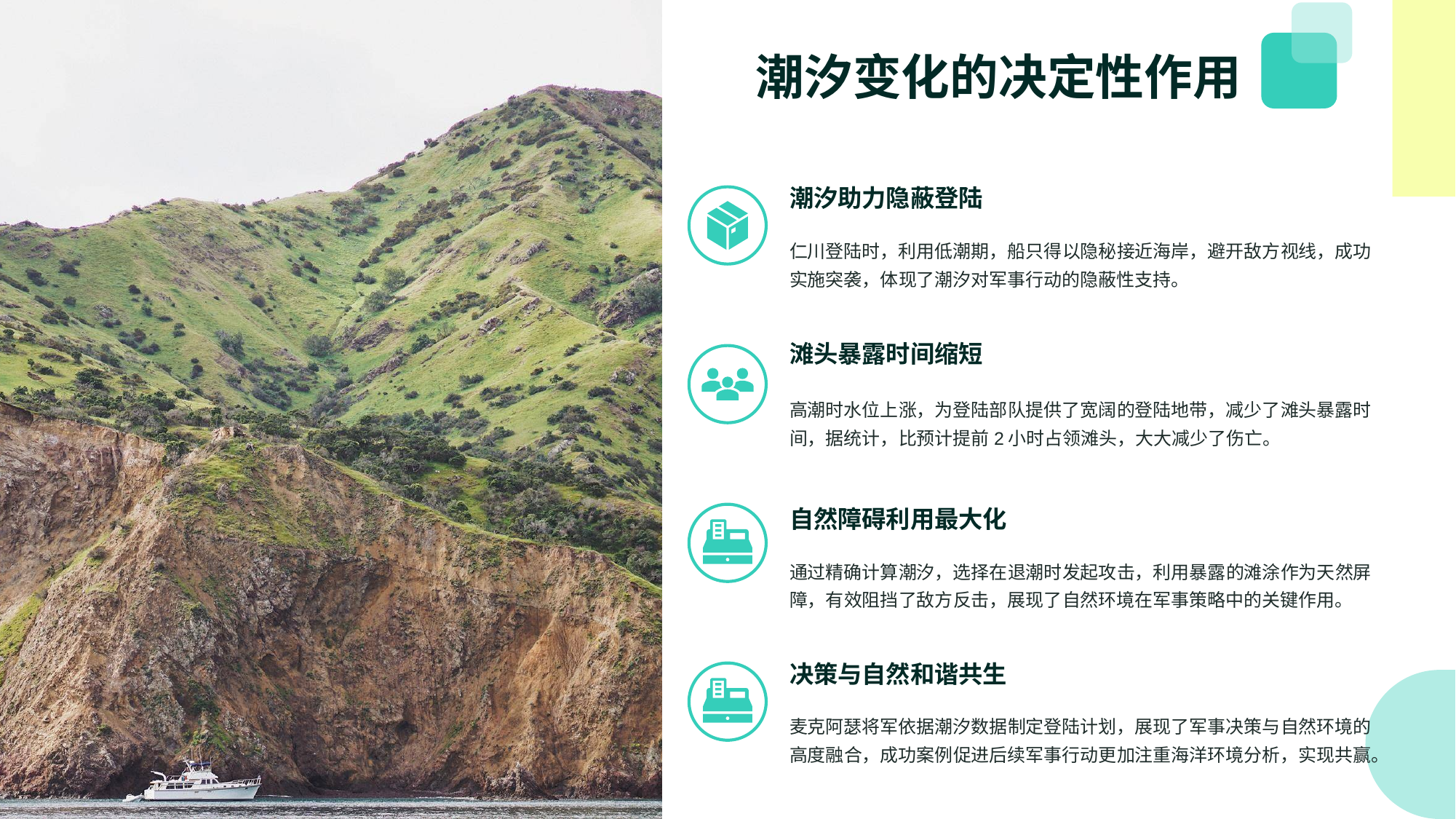

潮汐变化的决定性作用
潮汐助力隐蔽登陆

仁川登陆时，利用低潮期，船只得以隐秘接近海岸，避开敌方视线，成功实施突袭，体现了潮汐对军事行动的隐蔽性支持。
滩头暴露时间缩短

高潮时水位上涨，为登陆部队提供了宽阔的登陆地带，减少了滩头暴露时间，据统计，比预计提前2小时占领滩头，大大减少了伤亡。
自然障碍利用最大化

通过精确计算潮汐，选择在退潮时发起攻击，利用暴露的滩涂作为天然屏障，有效阻挡了敌方反击，展现了自然环境在军事策略中的关键作用。
决策与自然和谐共生

麦克阿瑟将军依据潮汐数据制定登陆计划，展现了军事决策与自然环境的高度融合，成功案例促进后续军事行动更加注重海洋环境分析，实现共赢。